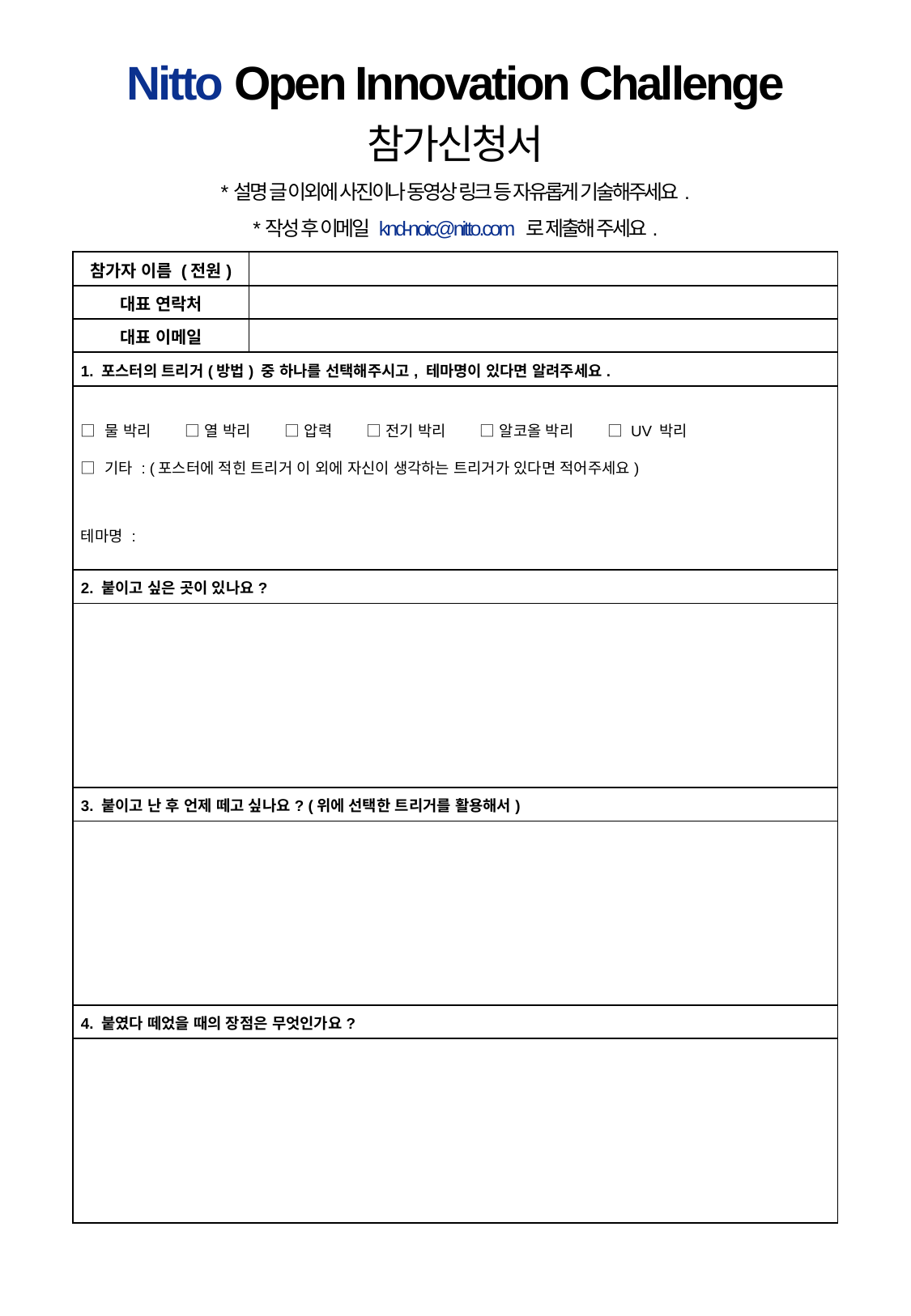

Nitto Open Innovation Challenge
참가신청서
*설명 글 이외에 사진이나 동영상 링크 등 자유롭게 기술해주세요.
*작성 후 이메일 knd-noic@nitto.com 로 제출해 주세요.
| 참가자 이름 (전원) |  |
| --- | --- |
| 대표 연락처 |  |
| 대표 이메일 |  |
| 1. 포스터의 트리거(방법) 중 하나를 선택해주시고, 테마명이 있다면 알려주세요. |  |
| □ 물 박리 □ 열 박리 □ 압력 □ 전기 박리 □ 알코올 박리 □ UV 박리 □ 기타 : (포스터에 적힌 트리거 이 외에 자신이 생각하는 트리거가 있다면 적어주세요) 테마명 : |  |
| 2. 붙이고 싶은 곳이 있나요? |  |
|  |  |
| 3. 붙이고 난 후 언제 떼고 싶나요? (위에 선택한 트리거를 활용해서) |  |
|  |  |
| 4. 붙였다 떼었을 때의 장점은 무엇인가요? |  |
|  |  |